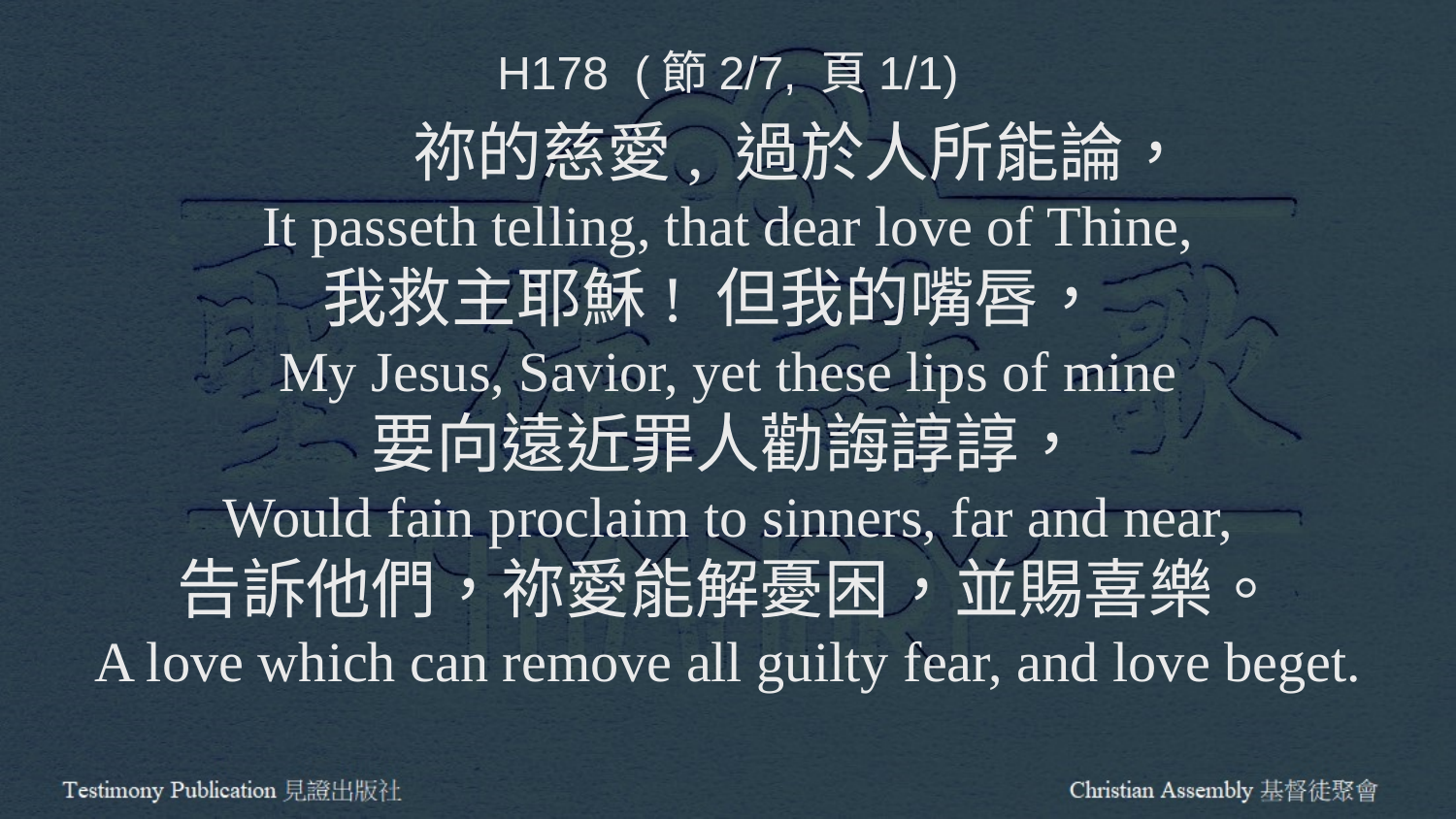

H178  (節2/7, 頁1/1)
	祢的慈愛, 過於人所能論，
It passeth telling, that dear love of Thine,
我救主耶穌! 但我的嘴唇，
My Jesus, Savior, yet these lips of mine
要向遠近罪人勸誨諄諄，
Would fain proclaim to sinners, far and near,
告訴他們，祢愛能解憂困，並賜喜樂。
A love which can remove all guilty fear, and love beget.